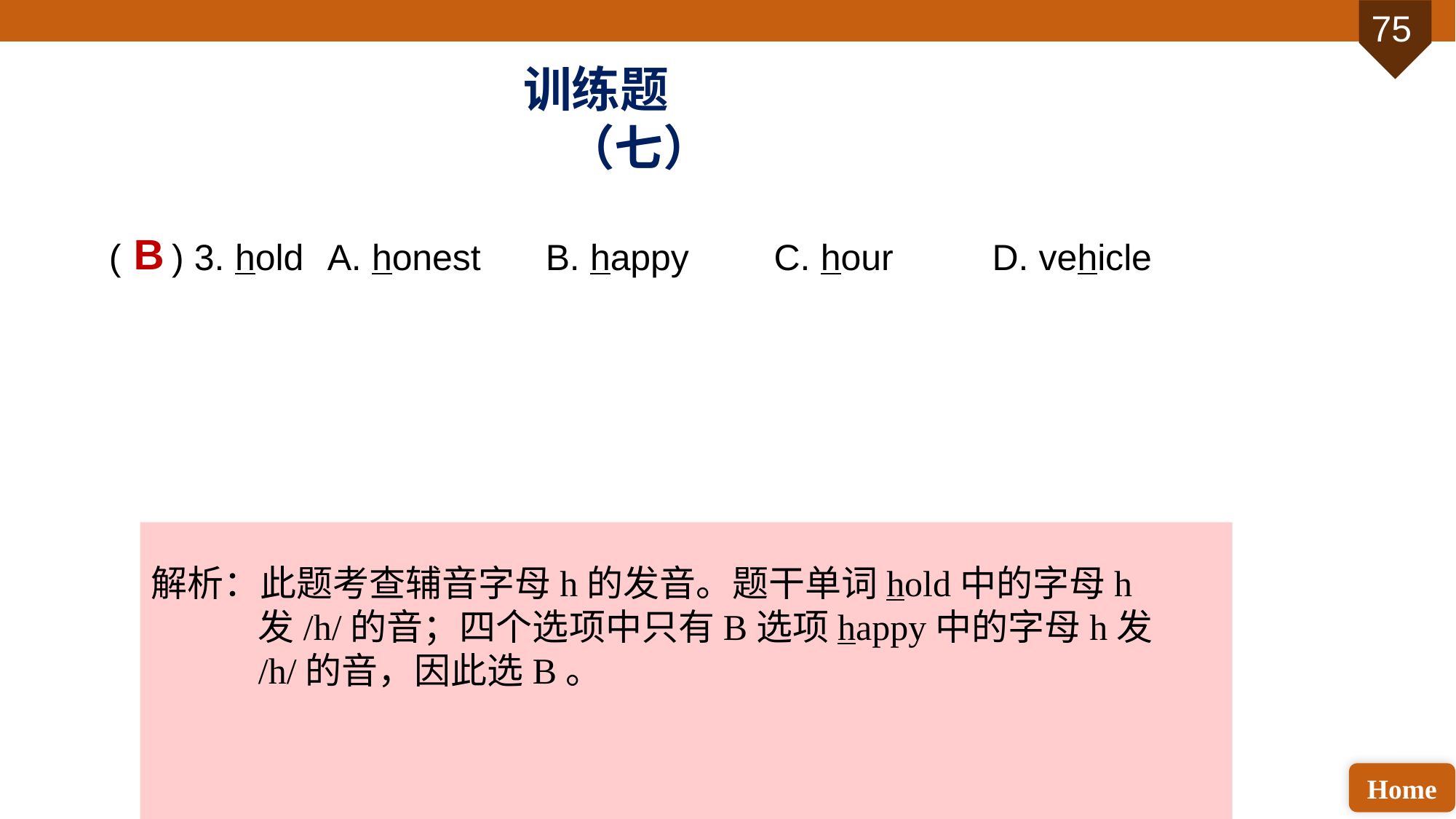

训练题（七）
(     ) 3. hold 	A. honest 	B. happy	 C. hour	 D. vehicle
B

解析：此题考查辅音字母h的发音。题干单词hold中的字母h发/h/的音；四个选项中只有B选项happy中的字母h发/h/的音，因此选B。